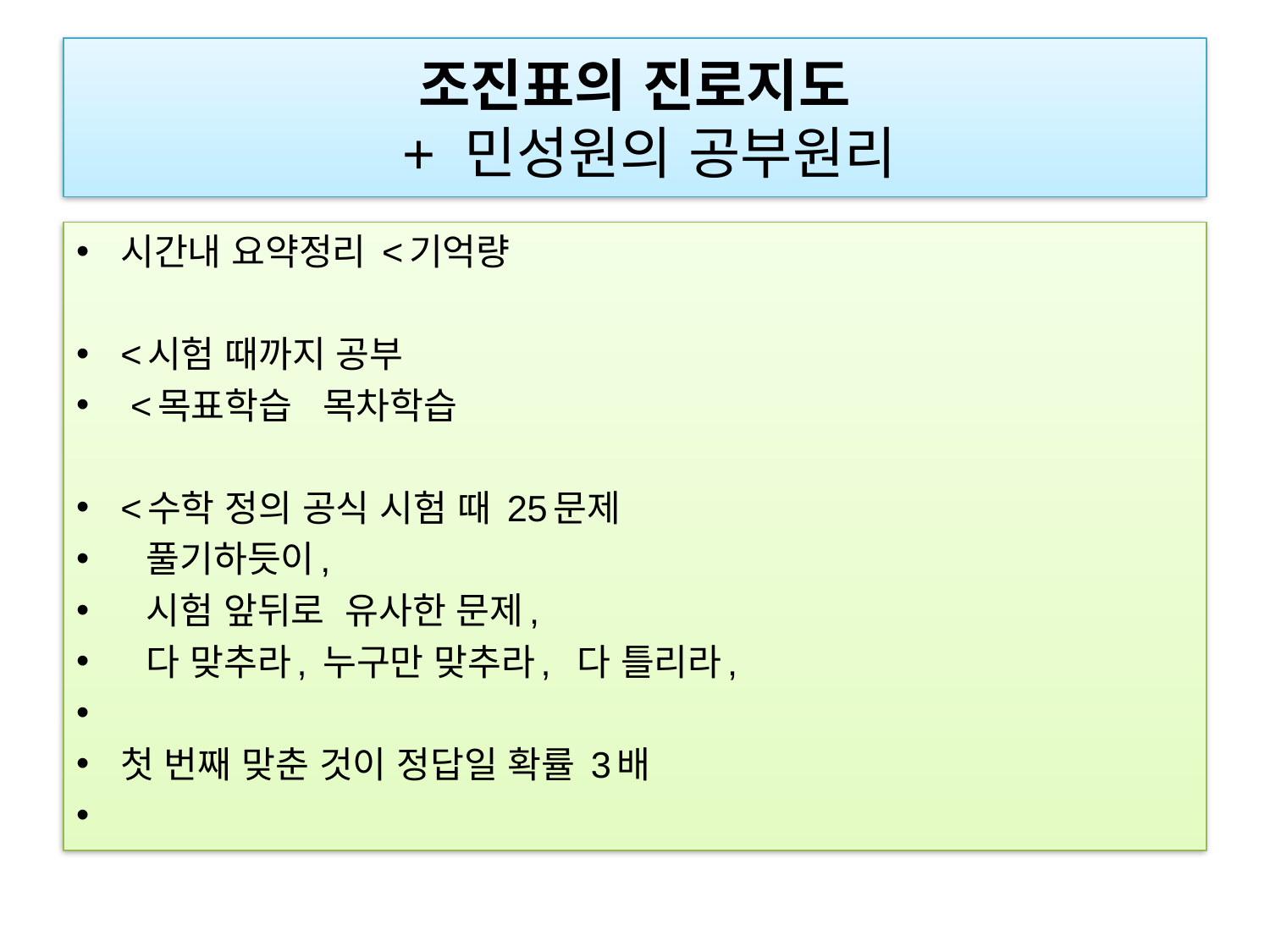

# 조진표의 진로지도 + 민성원의 공부원리
시간내 요약정리 <기억량

<시험 때까지 공부
 <목표학습   목차학습

<수학 정의 공식 시험 때 25문제
  풀기하듯이,
  시험 앞뒤로  유사한 문제,
  다 맞추라, 누구만 맞추라,  다 틀리라,

첫 번째 맞춘 것이 정답일 확률 3배